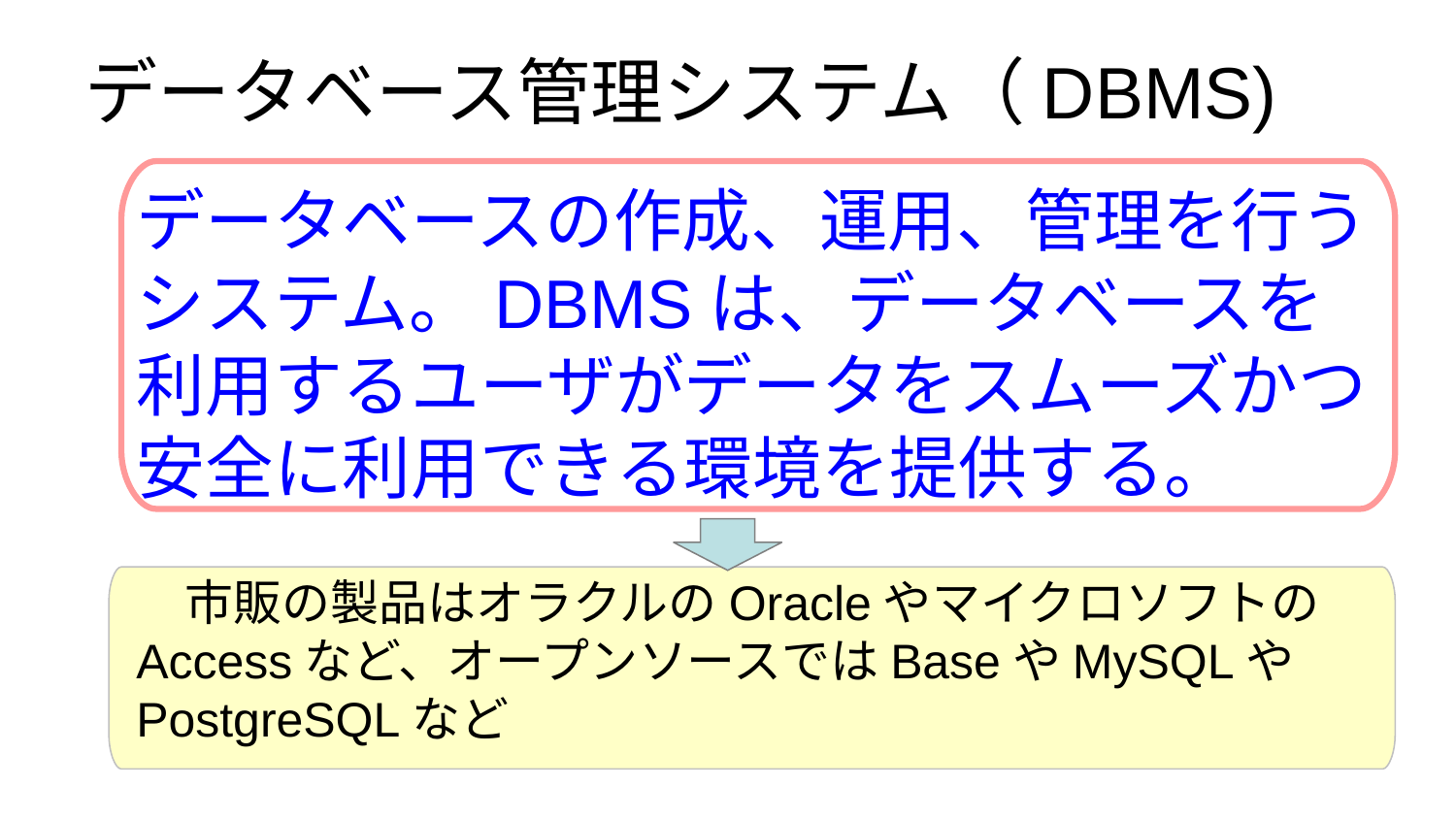

データベース管理システム（DBMS)

データベースの作成、運用、管理を行うシステム。DBMSは、データベースを利用するユーザがデータをスムーズかつ安全に利用できる環境を提供する。

　市販の製品はオラクルのOracleやマイクロソフトのAccessなど、オープンソースではBaseやMySQLやPostgreSQLなど